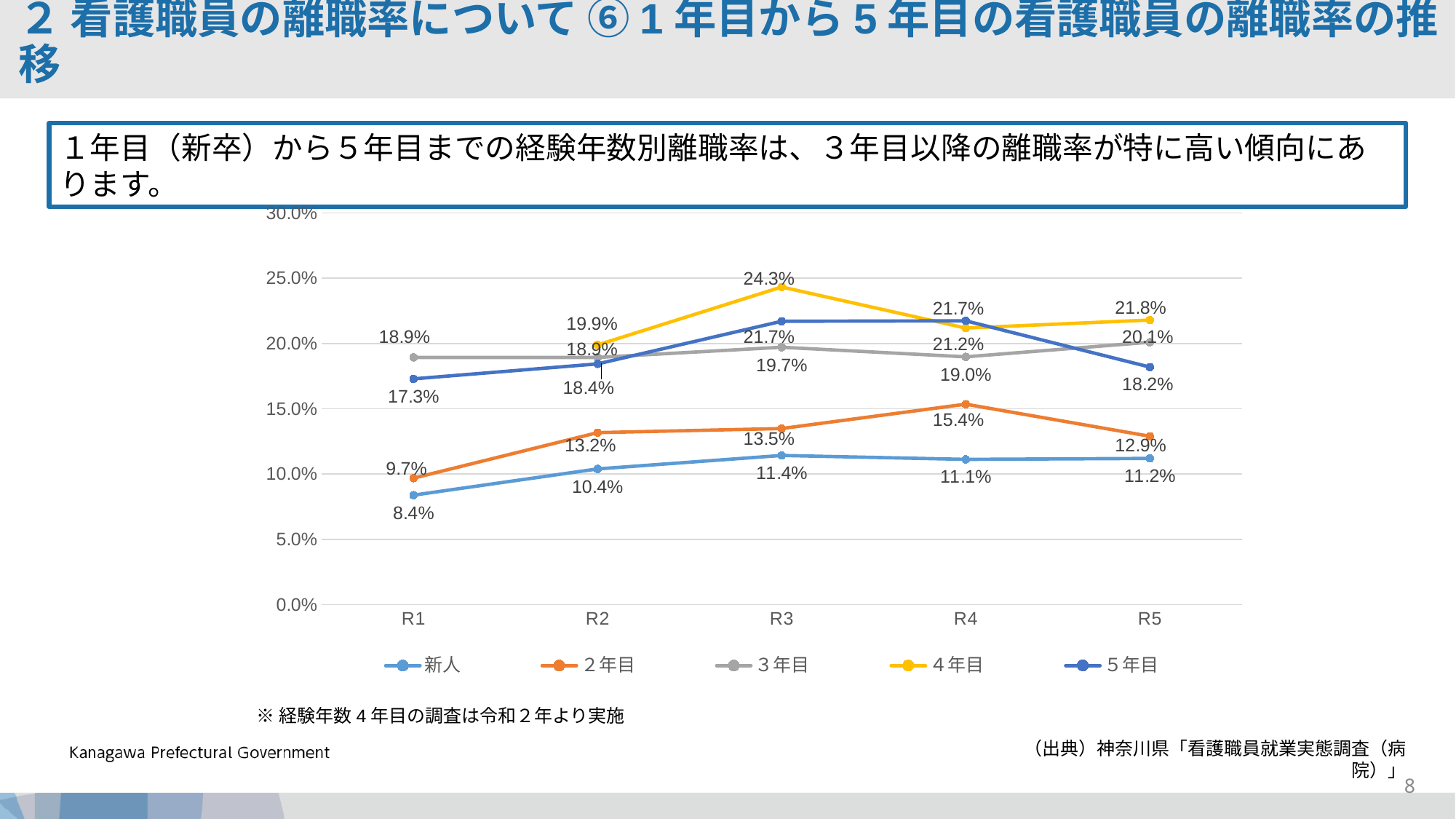

２ 看護職員の離職率について ⑥1年目から5年目の看護職員の離職率の推移
１年目（新卒）から５年目までの経験年数別離職率は、３年目以降の離職率が特に高い傾向にあります。

### Chart

| Category | 新人 | ２年目 | ３年目 | ４年目 | ５年目 |
|---|---|---|---|---|---|
| R1 | 0.08386372145263946 | 0.09688073394495413 | 0.18938053097345134 | None | 0.17295813315030886 |
| R2 | 0.10396207246867592 | 0.13178984861976847 | 0.1893732970027248 | 0.19895287958115182 | 0.18441678192715538 |
| R3 | 0.11425539441103644 | 0.13489266260813843 | 0.19717261904761904 | 0.24331103678929766 | 0.21703437660338634 |
| R4 | 0.11125569290826284 | 0.15356265356265356 | 0.18982831227729188 | 0.21184159938485198 | 0.21741112123974476 |
| R5 | 0.112 | 0.129 | 0.201 | 0.218 | 0.182 |
※経験年数4年目の調査は令和２年より実施
（出典）神奈川県「看護職員就業実態調査（病院）」
8